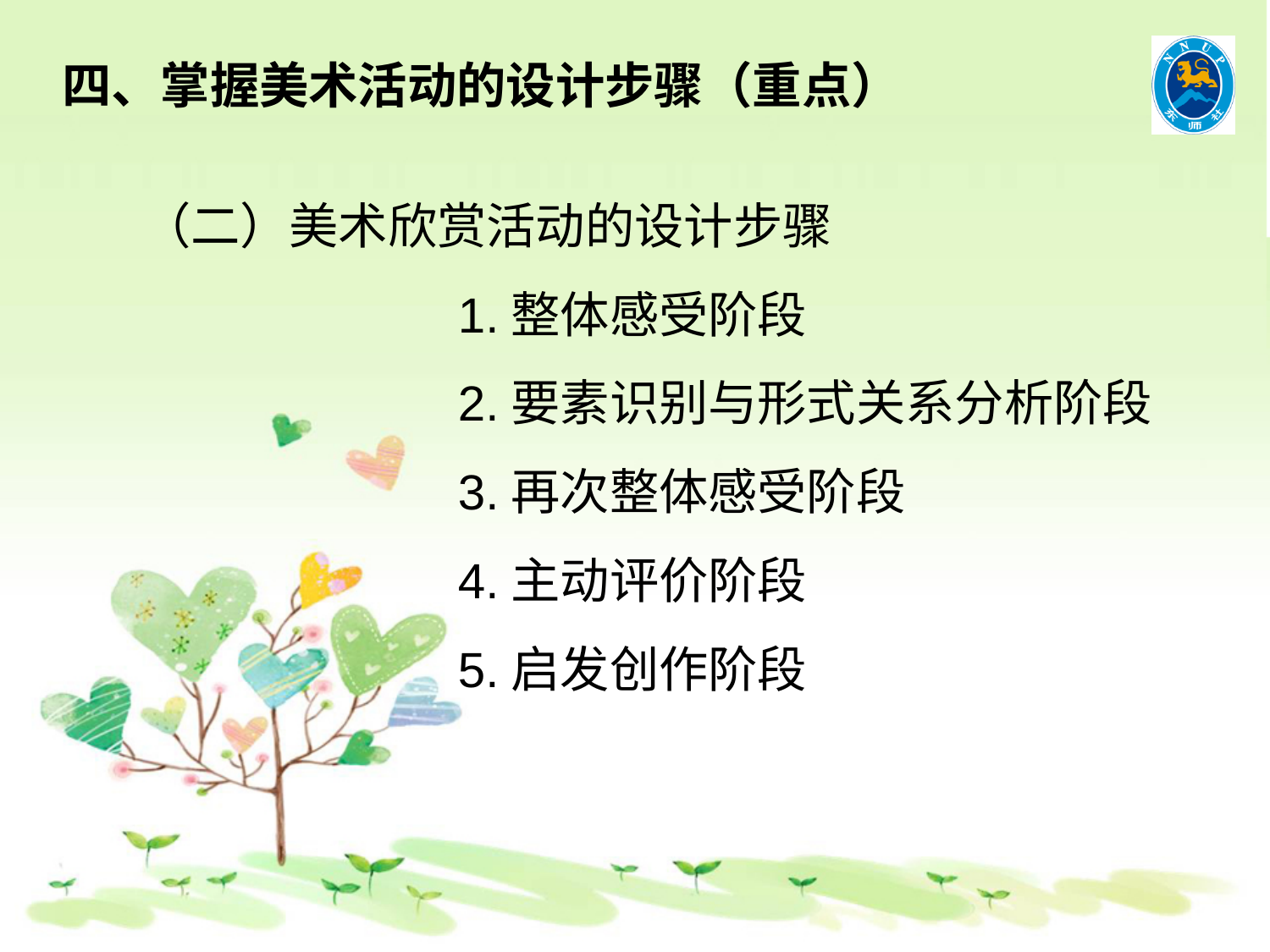

四、掌握美术活动的设计步骤（重点）
（二）美术欣赏活动的设计步骤
                       1.整体感受阶段
                       2.要素识别与形式关系分析阶段
                       3.再次整体感受阶段
                       4.主动评价阶段
                       5.启发创作阶段